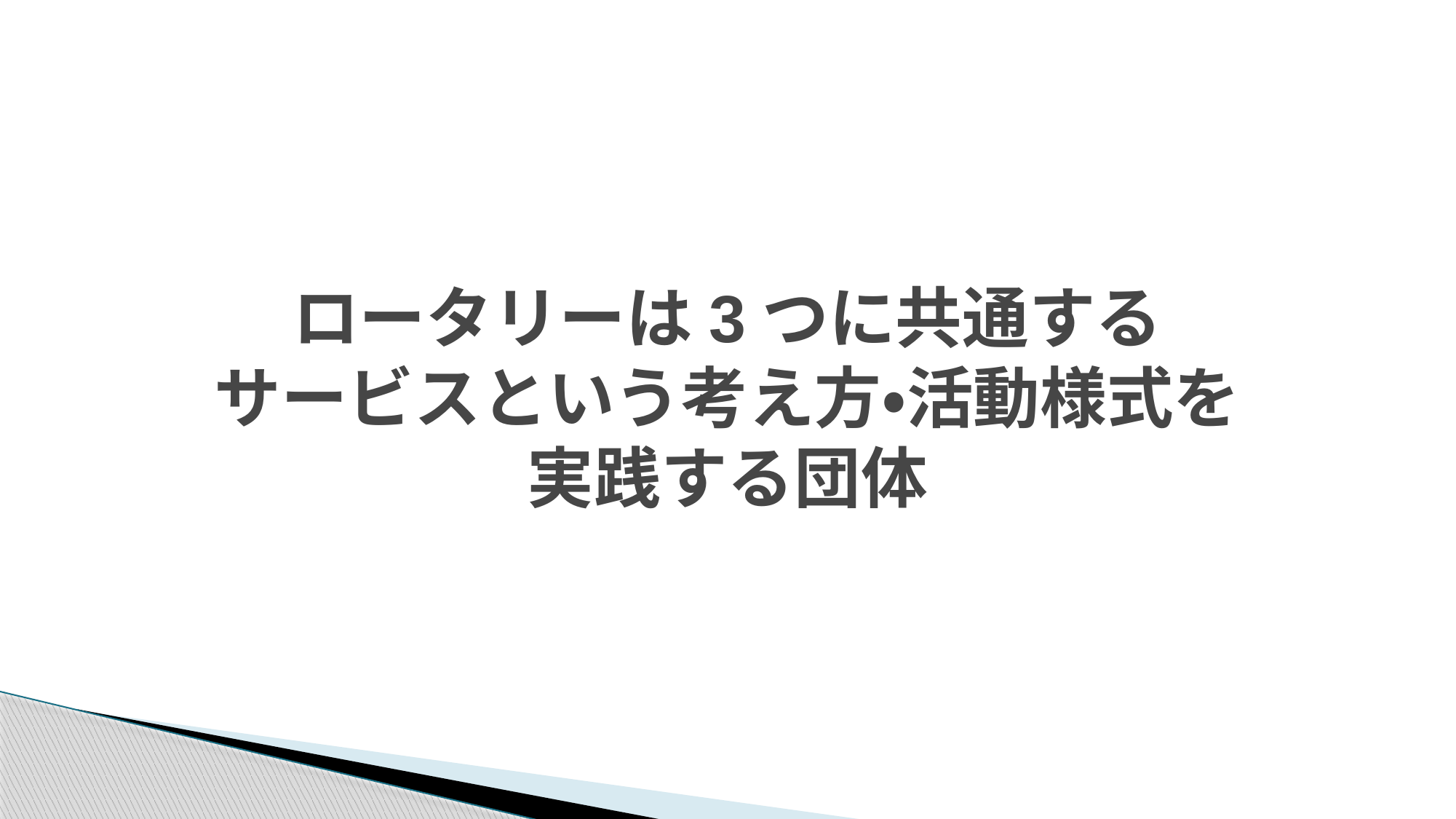

# ロータリーは3つに共通する サービスという考え方・活動様式を 実践する団体